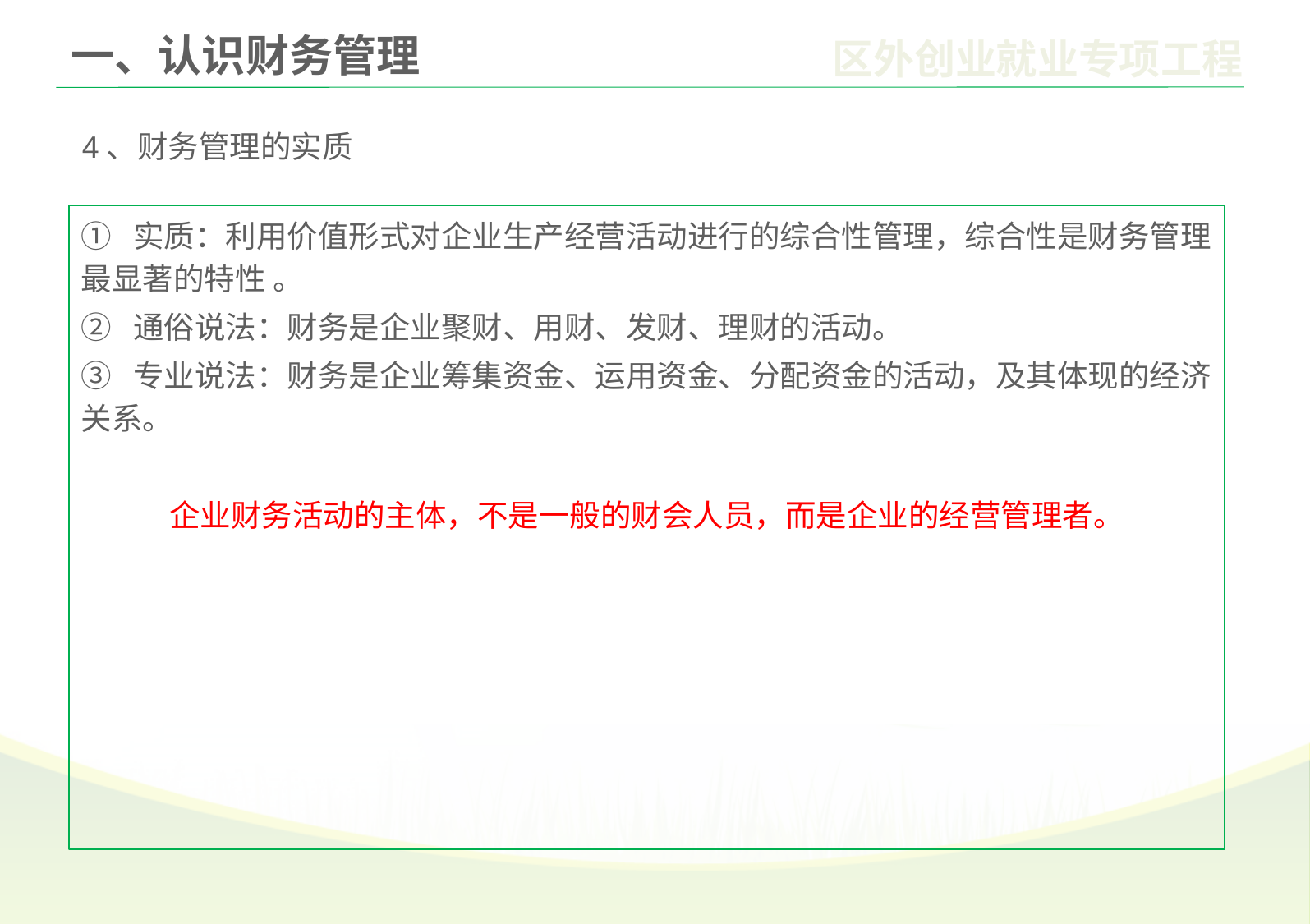

一、认识财务管理
4、财务管理的实质
①  实质：利用价值形式对企业生产经营活动进行的综合性管理，综合性是财务管理最显著的特性 。
②  通俗说法：财务是企业聚财、用财、发财、理财的活动。
③  专业说法：财务是企业筹集资金、运用资金、分配资金的活动，及其体现的经济关系。

企业财务活动的主体，不是一般的财会人员，而是企业的经营管理者。